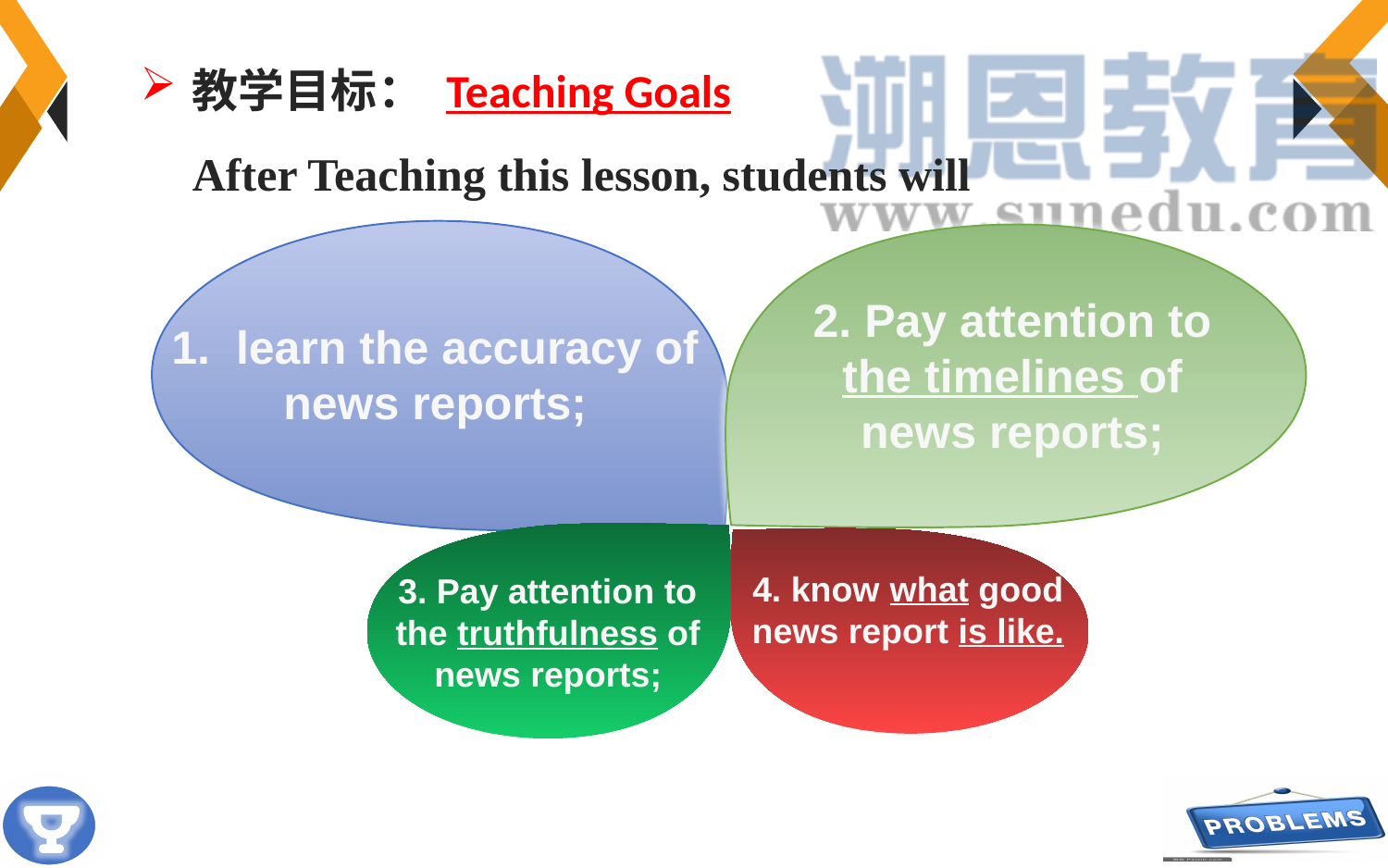

# 教学目标： Teaching Goals After Teaching this lesson, students will

1.  learn the accuracy of news reports;

2. Pay attention to the timelines of news reports;

4. know what good news report is like.
3. Pay attention to the truthfulness of news reports;
Addressess
（写作对象）